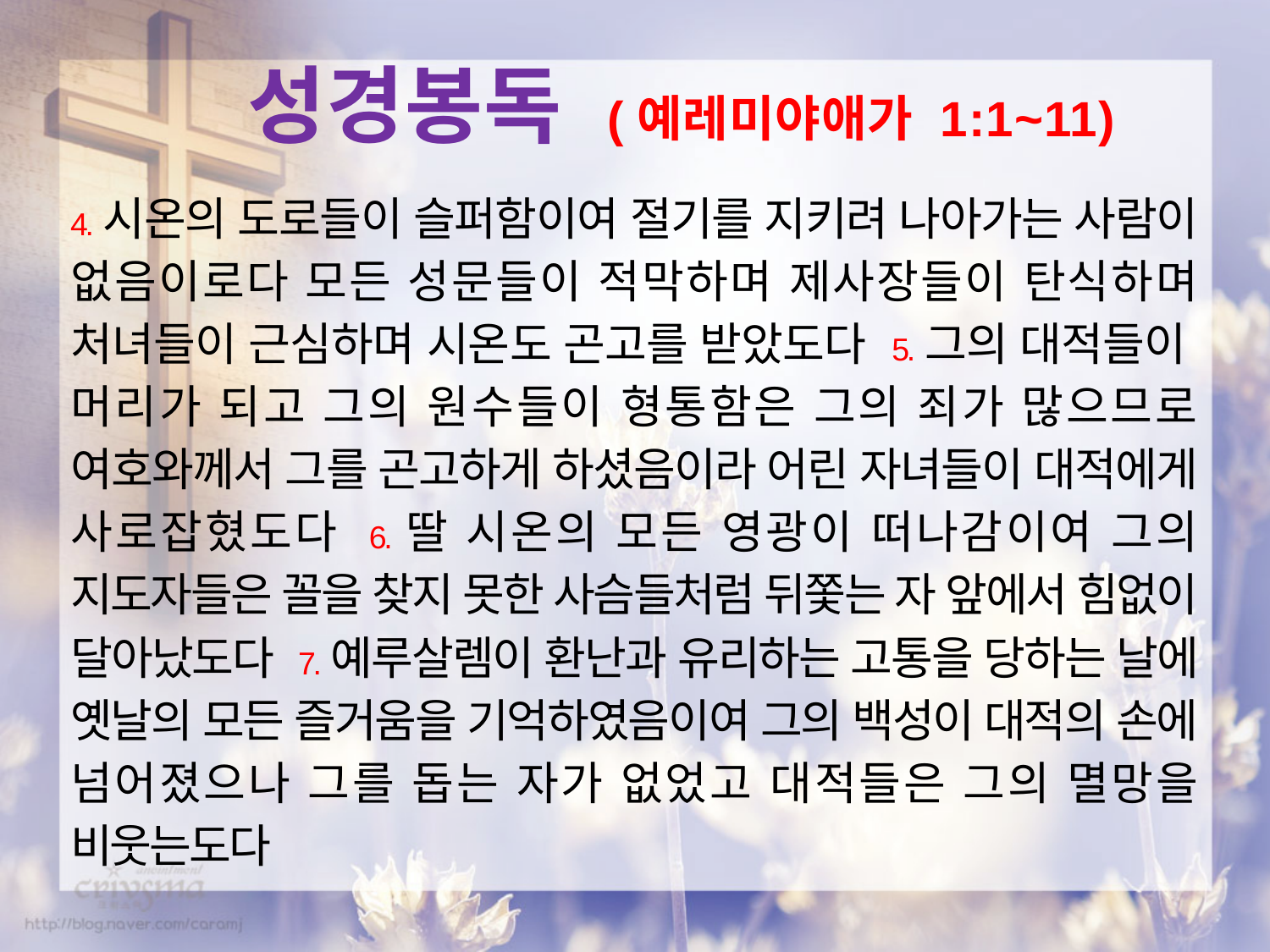

성경봉독 (예레미야애가 1:1~11)
4.시온의 도로들이 슬퍼함이여 절기를 지키려 나아가는 사람이 없음이로다 모든 성문들이 적막하며 제사장들이 탄식하며 처녀들이 근심하며 시온도 곤고를 받았도다 5.그의 대적들이 머리가 되고 그의 원수들이 형통함은 그의 죄가 많으므로 여호와께서 그를 곤고하게 하셨음이라 어린 자녀들이 대적에게 사로잡혔도다 6.딸 시온의 모든 영광이 떠나감이여 그의 지도자들은 꼴을 찾지 못한 사슴들처럼 뒤쫓는 자 앞에서 힘없이 달아났도다 7.예루살렘이 환난과 유리하는 고통을 당하는 날에 옛날의 모든 즐거움을 기억하였음이여 그의 백성이 대적의 손에 넘어졌으나 그를 돕는 자가 없었고 대적들은 그의 멸망을 비웃는도다